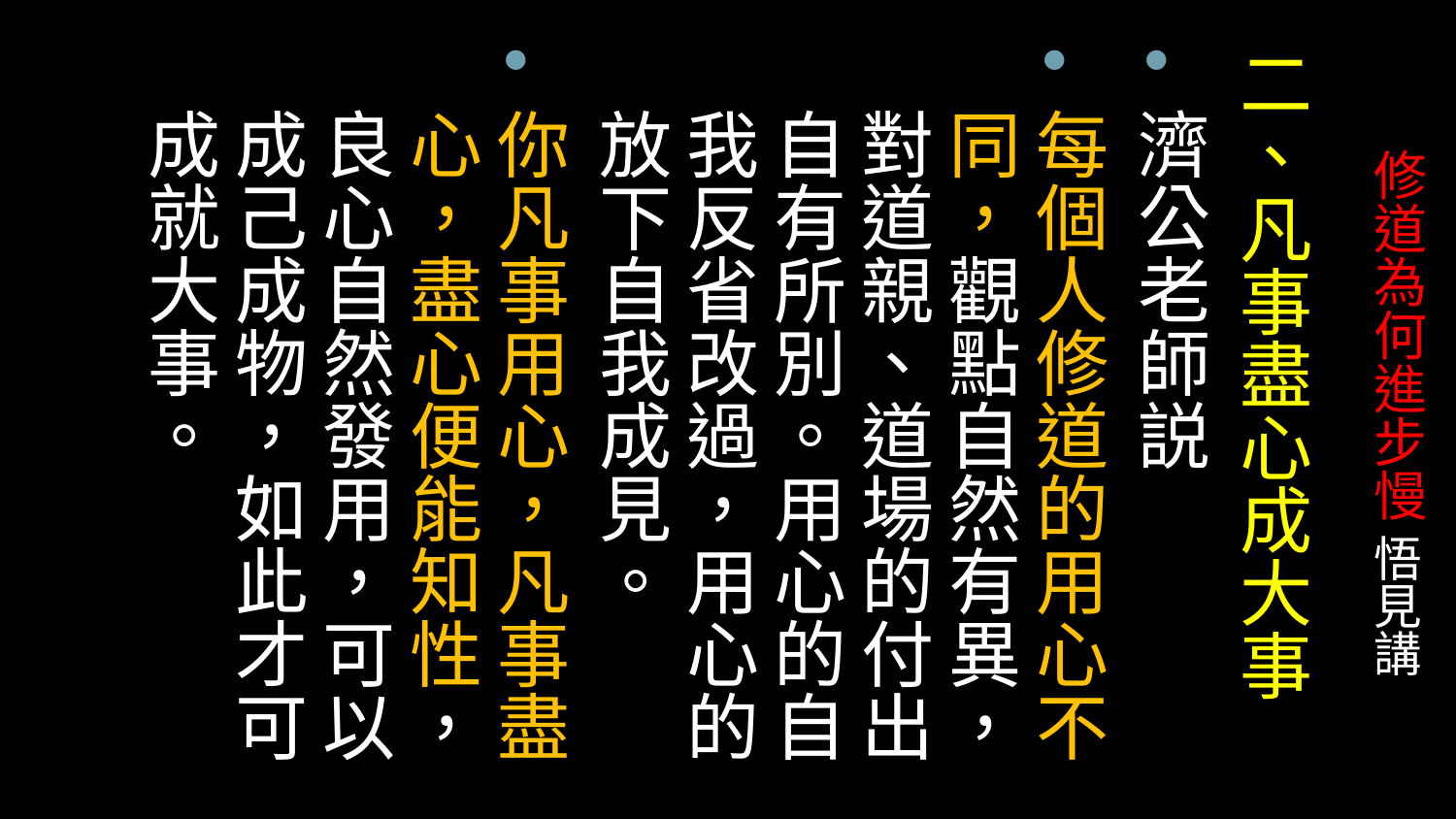

二、凡事盡心成大事
濟公老師説
每個人修道的用心不同，觀點自然有異，對道親、道場的付出自有所別。用心的自我反省改過，用心的放下自我成見。
你凡事用心，凡事盡心，盡心便能知性，良心自然發用，可以成己成物，如此才可成就大事。

# 修道為何進步慢 悟見講